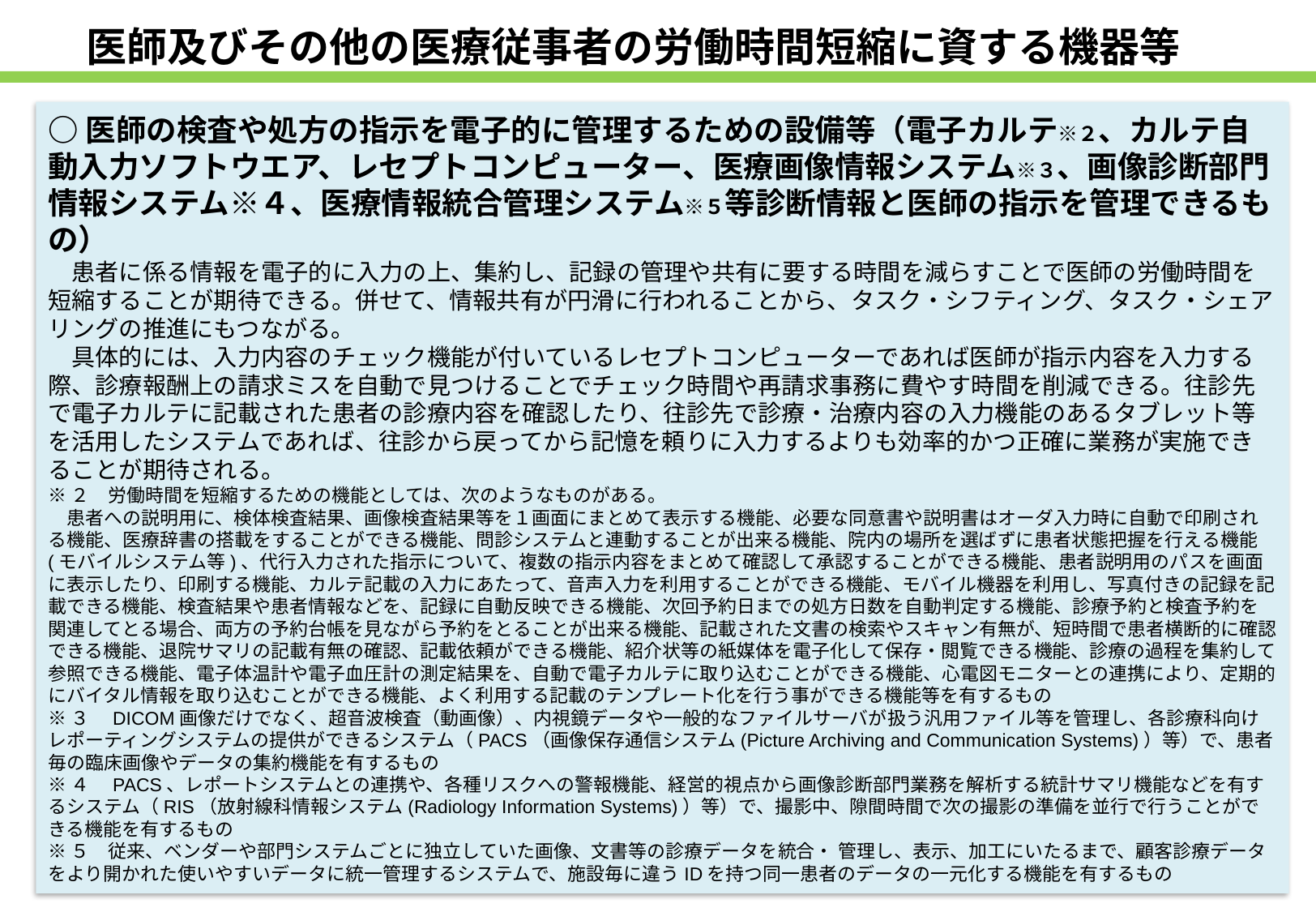

医師及びその他の医療従事者の労働時間短縮に資する機器等

○医師の検査や処方の指示を電子的に管理するための設備等（電子カルテ※２、カルテ自動入力ソフトウエア、レセプトコンピューター、医療画像情報システム※３、画像診断部門情報システム※４、医療情報統合管理システム※５等診断情報と医師の指示を管理できるもの）
　患者に係る情報を電子的に入力の上、集約し、記録の管理や共有に要する時間を減らすことで医師の労働時間を短縮することが期待できる。併せて、情報共有が円滑に行われることから、タスク・シフティング、タスク・シェアリングの推進にもつながる。
　具体的には、入力内容のチェック機能が付いているレセプトコンピューターであれば医師が指示内容を入力する際、診療報酬上の請求ミスを自動で見つけることでチェック時間や再請求事務に費やす時間を削減できる。往診先で電子カルテに記載された患者の診療内容を確認したり、往診先で診療・治療内容の入力機能のあるタブレット等を活用したシステムであれば、往診から戻ってから記憶を頼りに入力するよりも効率的かつ正確に業務が実施できることが期待される。
※２　労働時間を短縮するための機能としては、次のようなものがある。
　患者への説明用に、検体検査結果、画像検査結果等を１画面にまとめて表示する機能、必要な同意書や説明書はオーダ入力時に自動で印刷される機能、医療辞書の搭載をすることができる機能、問診システムと連動することが出来る機能、院内の場所を選ばずに患者状態把握を行える機能(モバイルシステム等)、代行入力された指示について、複数の指示内容をまとめて確認して承認することができる機能、患者説明用のパスを画面に表示したり、印刷する機能、カルテ記載の入力にあたって、音声入力を利用することができる機能、モバイル機器を利用し、写真付きの記録を記載できる機能、検査結果や患者情報などを、記録に自動反映できる機能、次回予約日までの処方日数を自動判定する機能、診療予約と検査予約を関連してとる場合、両方の予約台帳を見ながら予約をとることが出来る機能、記載された文書の検索やスキャン有無が、短時間で患者横断的に確認できる機能、退院サマリの記載有無の確認、記載依頼ができる機能、紹介状等の紙媒体を電子化して保存・閲覧できる機能、診療の過程を集約して参照できる機能、電子体温計や電子血圧計の測定結果を、自動で電子カルテに取り込むことができる機能、心電図モニターとの連携により、定期的にバイタル情報を取り込むことができる機能、よく利用する記載のテンプレート化を行う事ができる機能等を有するもの
※３　DICOM画像だけでなく、超音波検査（動画像）、内視鏡データや一般的なファイルサーバが扱う汎用ファイル等を管理し、各診療科向けレポーティングシステムの提供ができるシステム（PACS（画像保存通信システム(Picture Archiving and Communication Systems)）等）で、患者毎の臨床画像やデータの集約機能を有するもの
※４　PACS、レポートシステムとの連携や、各種リスクへの警報機能、経営的視点から画像診断部門業務を解析する統計サマリ機能などを有するシステム（RIS（放射線科情報システム(Radiology Information Systems)）等）で、撮影中、隙間時間で次の撮影の準備を並行で行うことができる機能を有するもの
※５　従来、ベンダーや部門システムごとに独立していた画像、文書等の診療データを統合・ 管理し、表示、加工にいたるまで、顧客診療データをより開かれた使いやすいデータに統一管理するシステムで、施設毎に違うIDを持つ同一患者のデータの一元化する機能を有するもの